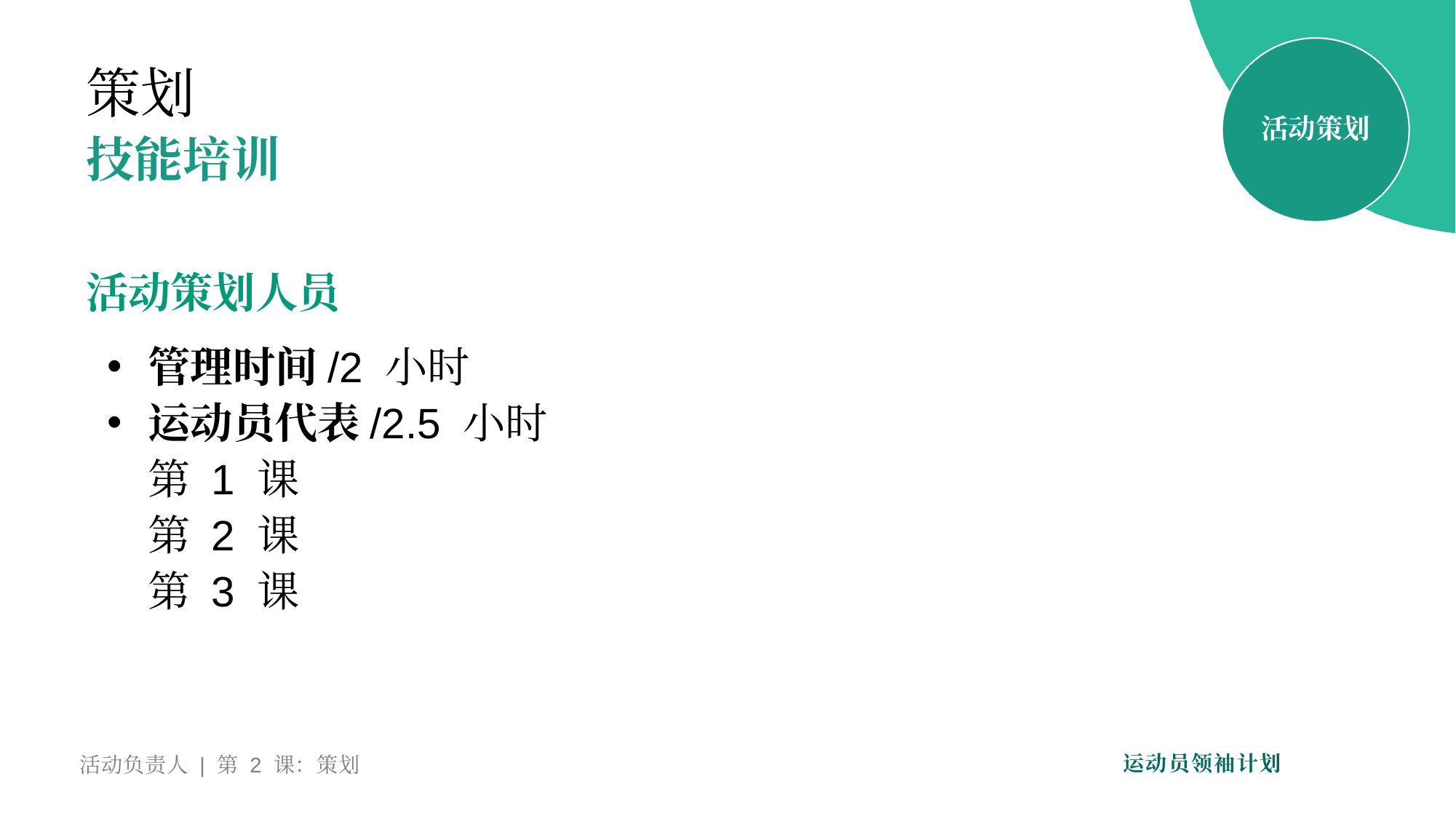

活动策划
策划
技能培训
活动策划人员
管理时间/2 小时
运动员代表/2.5 小时
第 1 课
第 2 课
第 3 课
活动负责人 | 第 2 课：策划